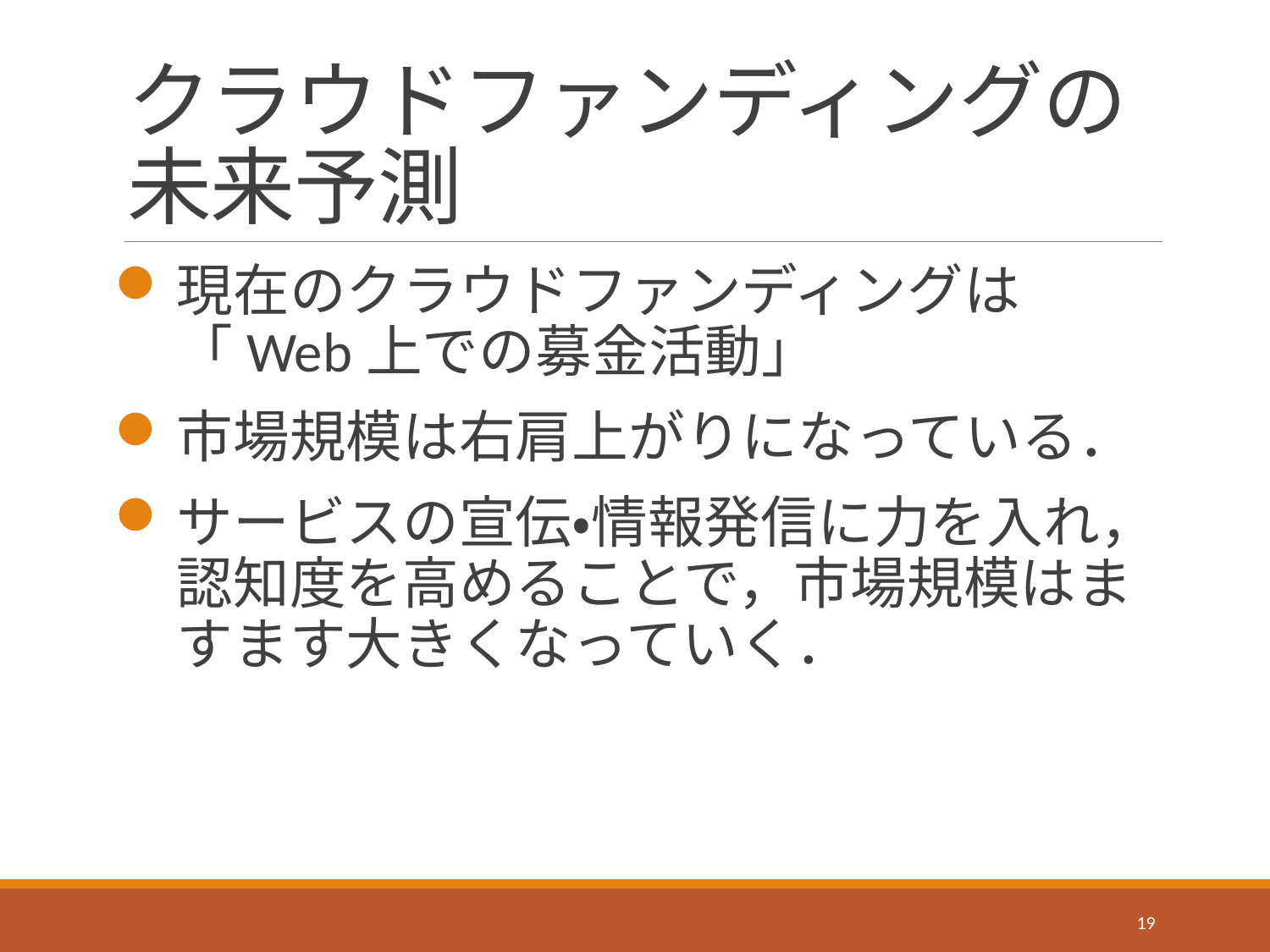

# クラウドファンディングの 未来予測
現在のクラウドファンディングは「Web上での募金活動」
市場規模は右肩上がりになっている．
サービスの宣伝・情報発信に力を入れ，認知度を高めることで，市場規模はますます大きくなっていく．
19